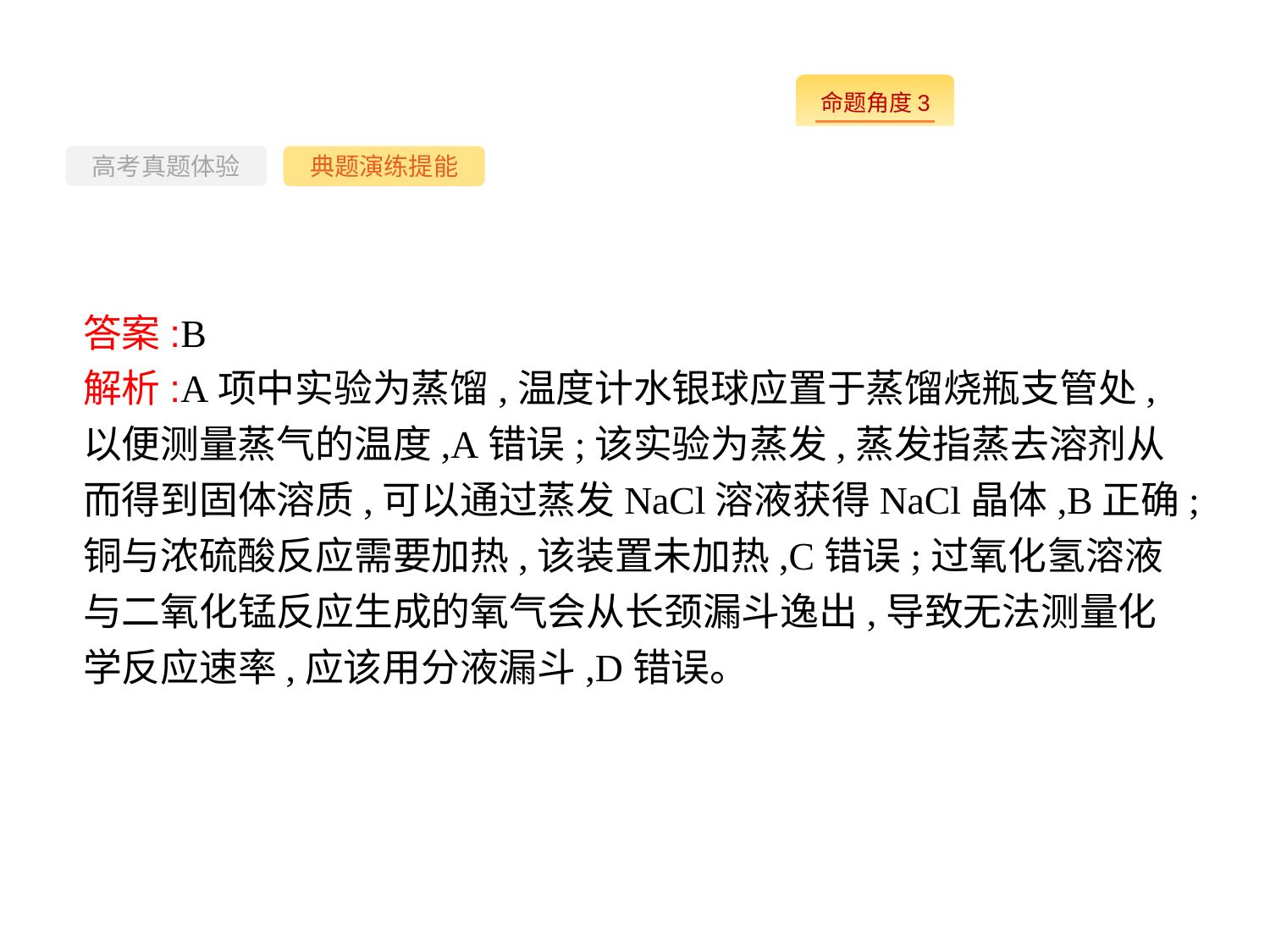

-65-
高考真题体验
典题演练提能
答案:B
解析:A项中实验为蒸馏,温度计水银球应置于蒸馏烧瓶支管处,以便测量蒸气的温度,A错误;该实验为蒸发,蒸发指蒸去溶剂从而得到固体溶质,可以通过蒸发NaCl溶液获得NaCl晶体,B正确;铜与浓硫酸反应需要加热,该装置未加热,C错误;过氧化氢溶液与二氧化锰反应生成的氧气会从长颈漏斗逸出,导致无法测量化学反应速率,应该用分液漏斗,D错误。